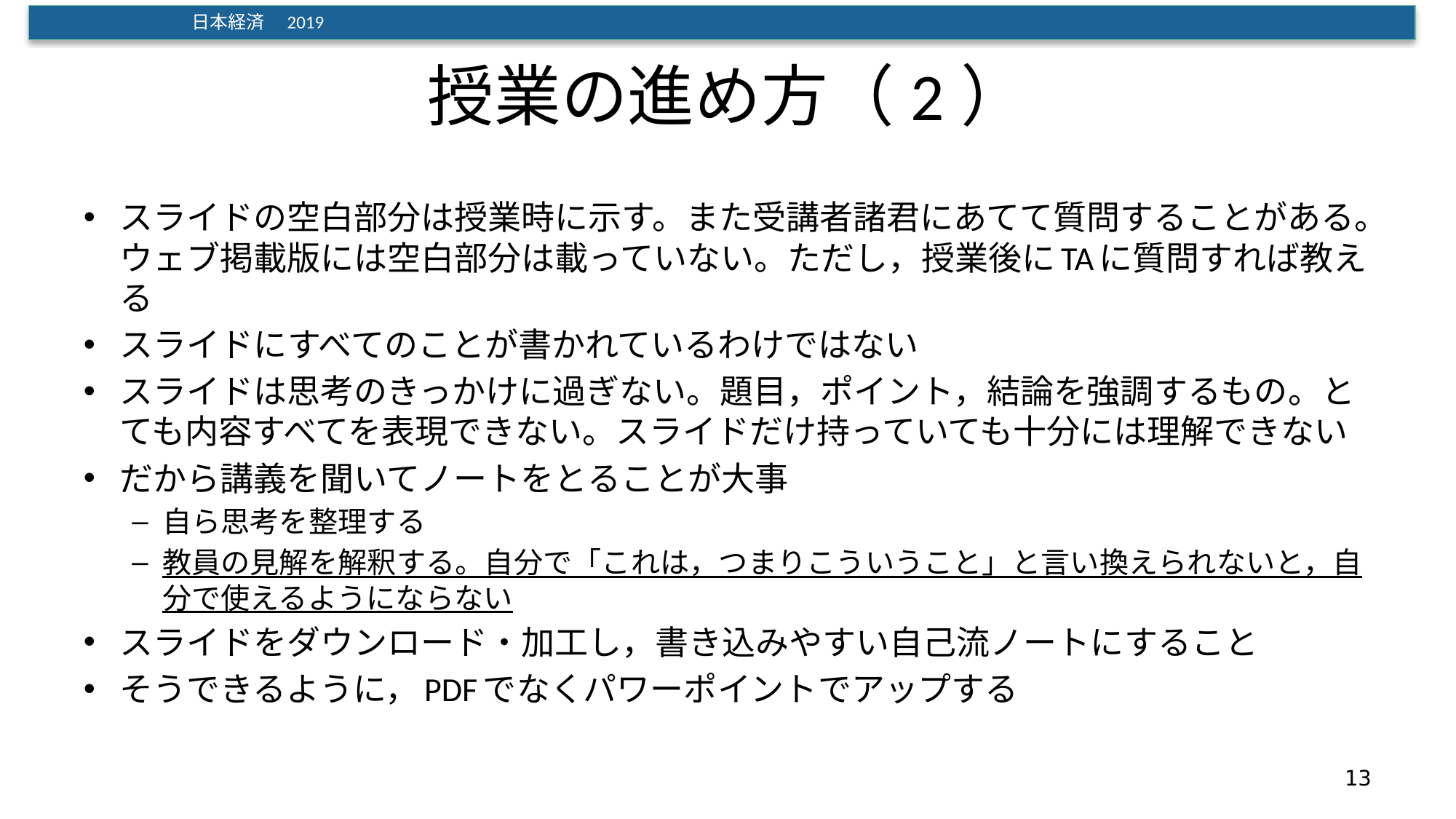

# 授業の進め方（2）
スライドの空白部分は授業時に示す。また受講者諸君にあてて質問することがある。ウェブ掲載版には空白部分は載っていない。ただし，授業後にTAに質問すれば教える
スライドにすべてのことが書かれているわけではない
スライドは思考のきっかけに過ぎない。題目，ポイント，結論を強調するもの。とても内容すべてを表現できない。スライドだけ持っていても十分には理解できない
だから講義を聞いてノートをとることが大事
自ら思考を整理する
教員の見解を解釈する。自分で「これは，つまりこういうこと」と言い換えられないと，自分で使えるようにならない
スライドをダウンロード・加工し，書き込みやすい自己流ノートにすること
そうできるように，PDFでなくパワーポイントでアップする
13